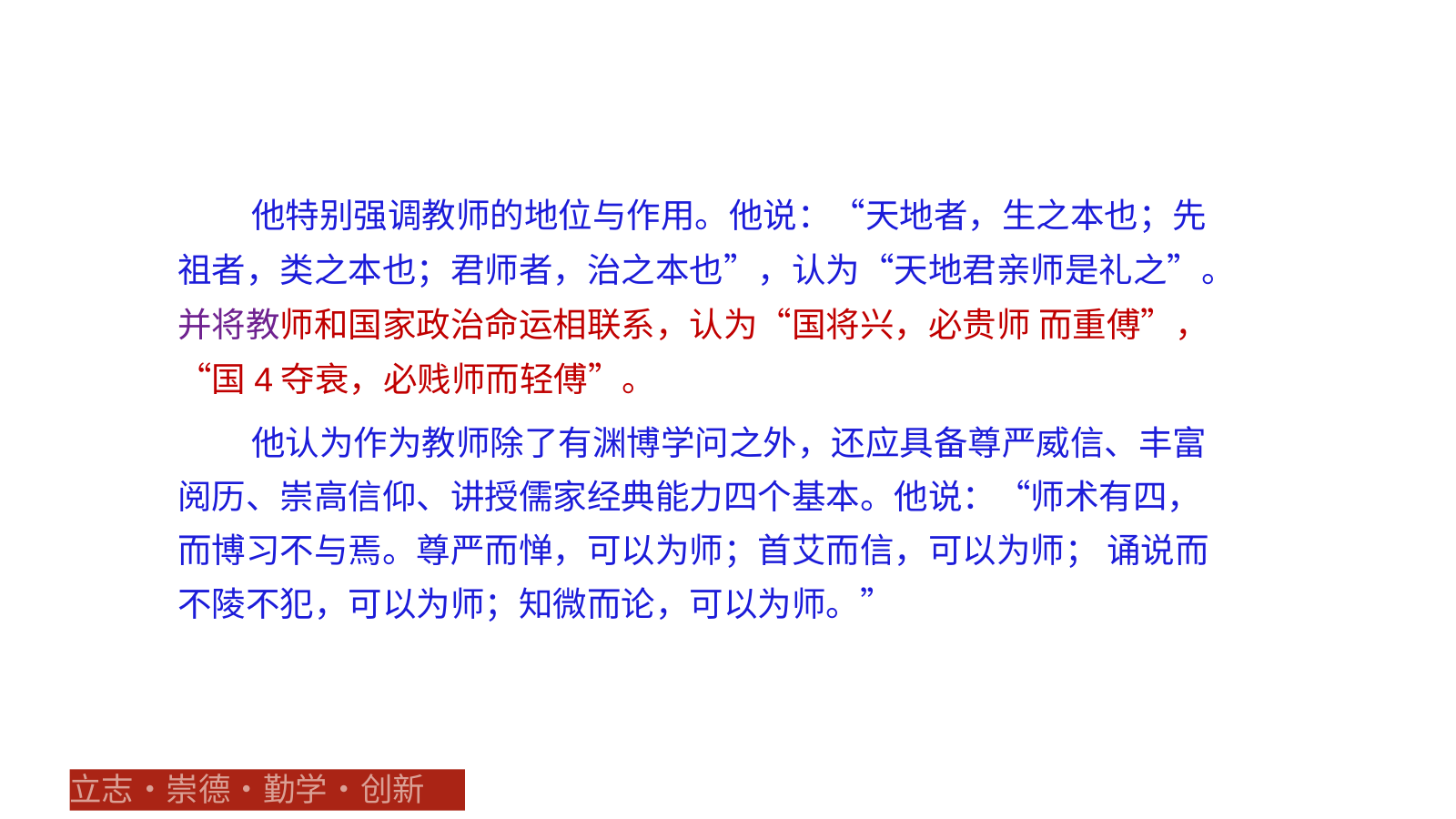

他特别强调教师的地位与作用。他说：“天地者，生之本也；先祖者，类之本也；君师者，治之本也”，认为“天地君亲师是礼之”。并将教师和国家政治命运相联系，认为“国将兴，必贵师 而重傅”，“国4夺衰，必贱师而轻傅”。
他认为作为教师除了有渊博学问之外，还应具备尊严威信、丰富阅历、崇高信仰、讲授儒家经典能力四个基本。他说：“师术有四，而博习不与焉。尊严而惮，可以为师；首艾而信，可以为师； 诵说而不陵不犯，可以为师；知微而论，可以为师。”
立志•崇德•勤学•创新